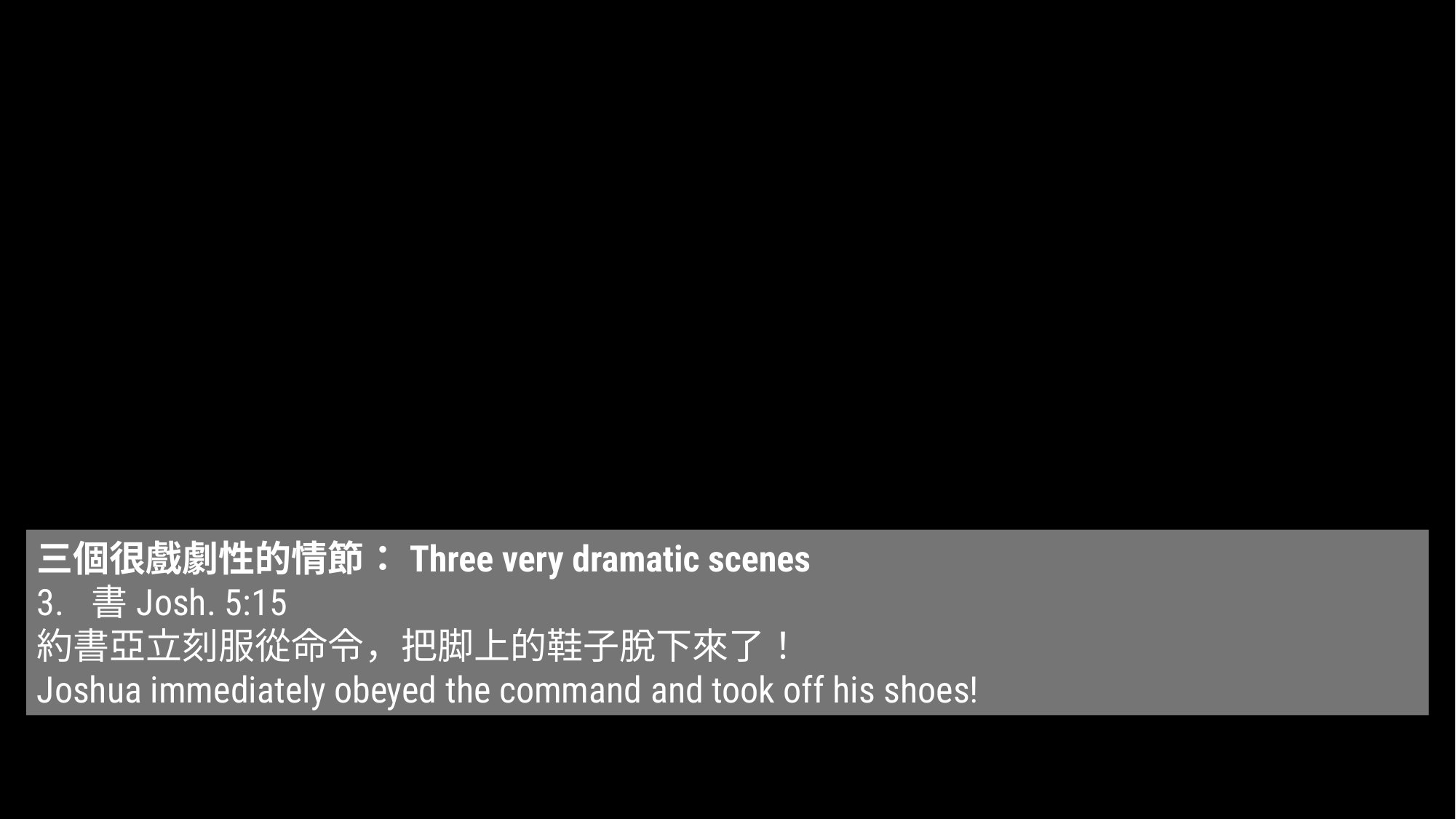

三個很戲劇性的情節：Three very dramatic scenes
書Josh. 5:15
約書亞立刻服從命令，把脚上的鞋子脫下來了！
Joshua immediately obeyed the command and took off his shoes!